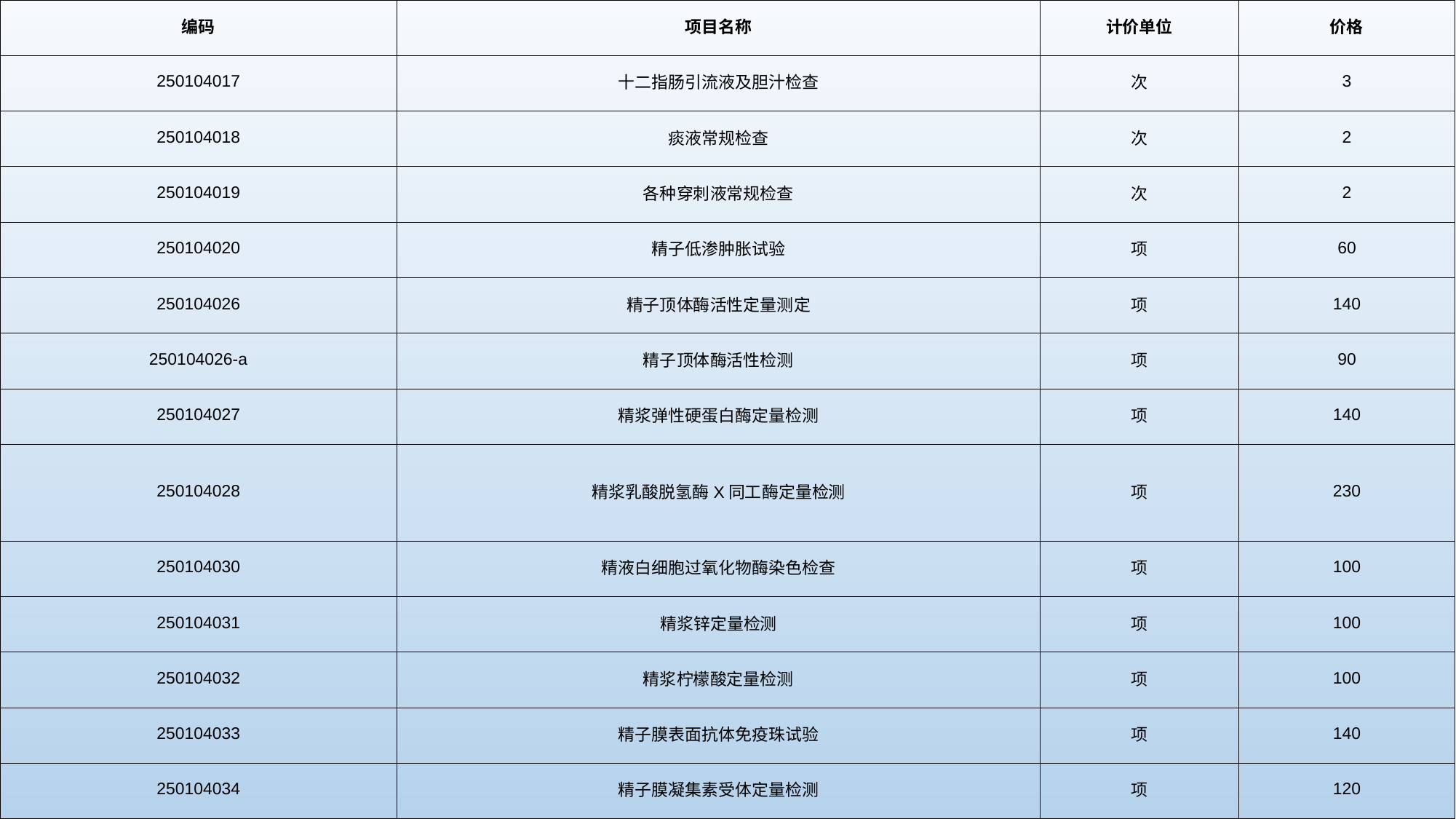

| 编码 | 项目名称 | 计价单位 | 价格 |
| --- | --- | --- | --- |
| 250104017 | 十二指肠引流液及胆汁检查 | 次 | 3 |
| 250104018 | 痰液常规检查 | 次 | 2 |
| 250104019 | 各种穿刺液常规检查 | 次 | 2 |
| 250104020 | 精子低渗肿胀试验 | 项 | 60 |
| 250104026 | 精子顶体酶活性定量测定 | 项 | 140 |
| 250104026-a | 精子顶体酶活性检测 | 项 | 90 |
| 250104027 | 精浆弹性硬蛋白酶定量检测 | 项 | 140 |
| 250104028 | 精浆乳酸脱氢酶X同工酶定量检测 | 项 | 230 |
| 250104030 | 精液白细胞过氧化物酶染色检查 | 项 | 100 |
| 250104031 | 精浆锌定量检测 | 项 | 100 |
| 250104032 | 精浆柠檬酸定量检测 | 项 | 100 |
| 250104033 | 精子膜表面抗体免疫珠试验 | 项 | 140 |
| 250104034 | 精子膜凝集素受体定量检测 | 项 | 120 |